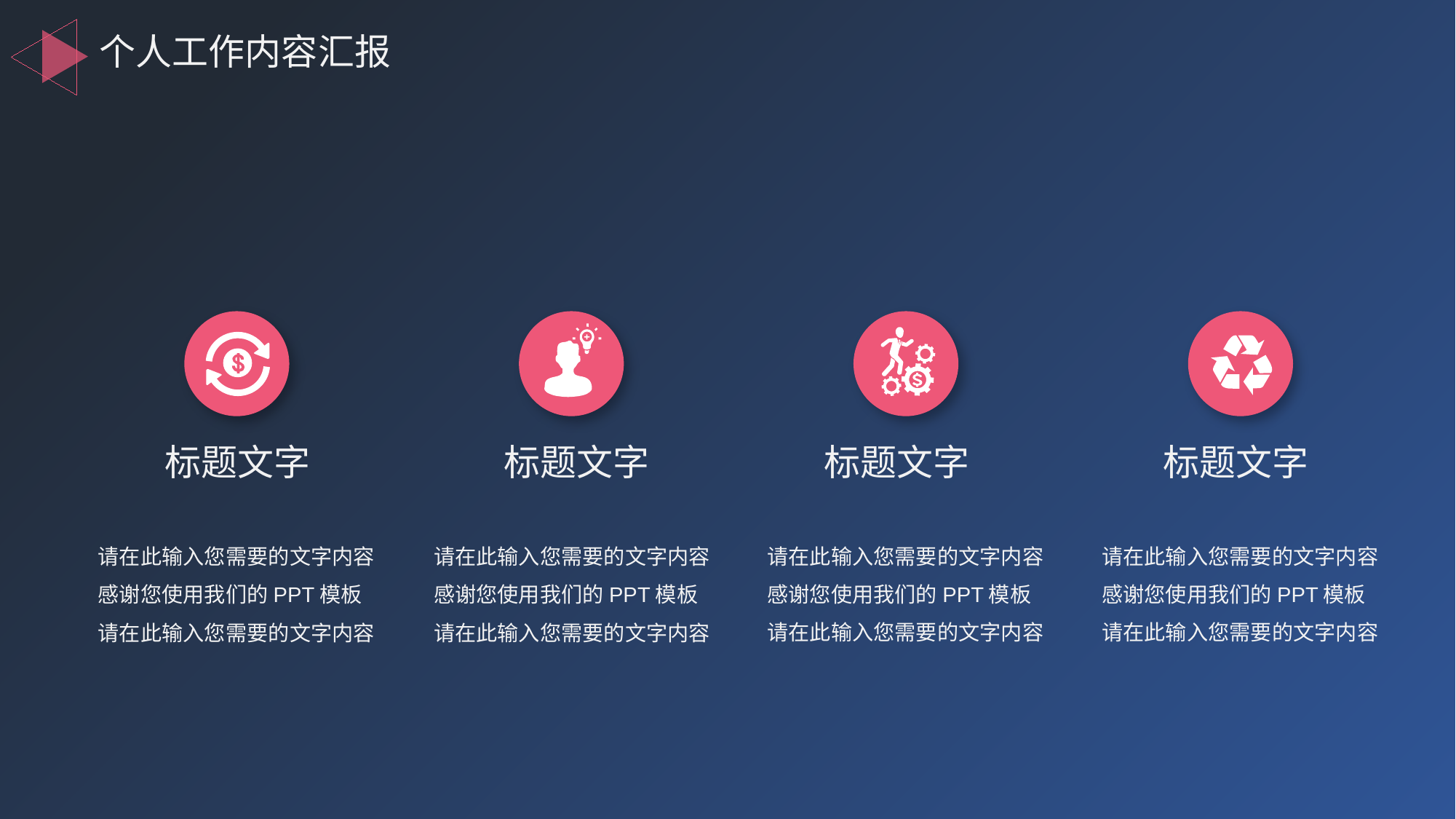

个人工作内容汇报

标题文字
标题文字
标题文字
标题文字
请在此输入您需要的文字内容感谢您使用我们的PPT模板
请在此输入您需要的文字内容
请在此输入您需要的文字内容感谢您使用我们的PPT模板
请在此输入您需要的文字内容
请在此输入您需要的文字内容感谢您使用我们的PPT模板
请在此输入您需要的文字内容
请在此输入您需要的文字内容感谢您使用我们的PPT模板
请在此输入您需要的文字内容